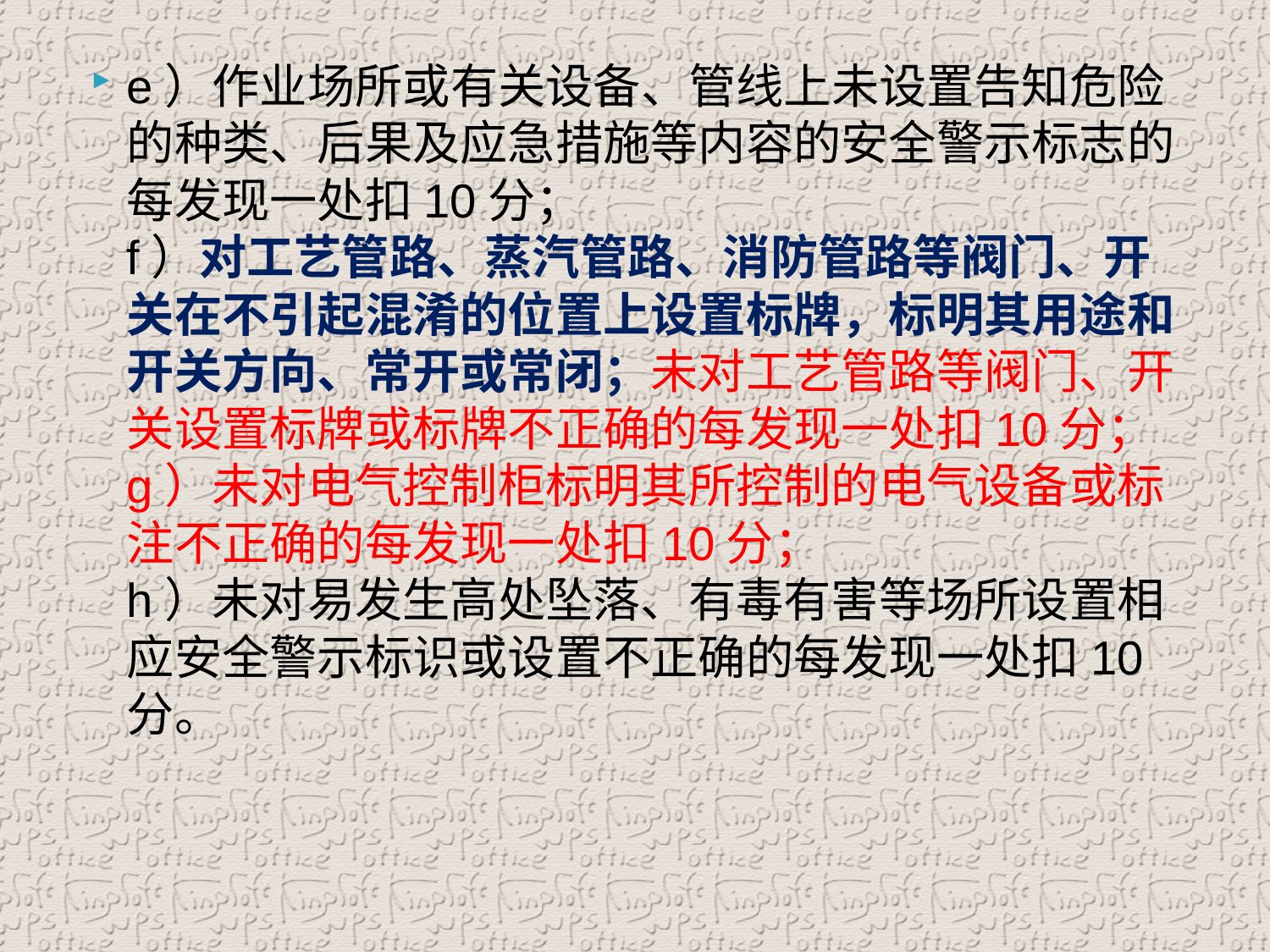

e）作业场所或有关设备、管线上未设置告知危险的种类、后果及应急措施等内容的安全警示标志的每发现一处扣10分；
f）对工艺管路、蒸汽管路、消防管路等阀门、开关在不引起混淆的位置上设置标牌，标明其用途和开关方向、常开或常闭；未对工艺管路等阀门、开关设置标牌或标牌不正确的每发现一处扣10分；
g）未对电气控制柜标明其所控制的电气设备或标注不正确的每发现一处扣10分；
h）未对易发生高处坠落、有毒有害等场所设置相应安全警示标识或设置不正确的每发现一处扣10分。